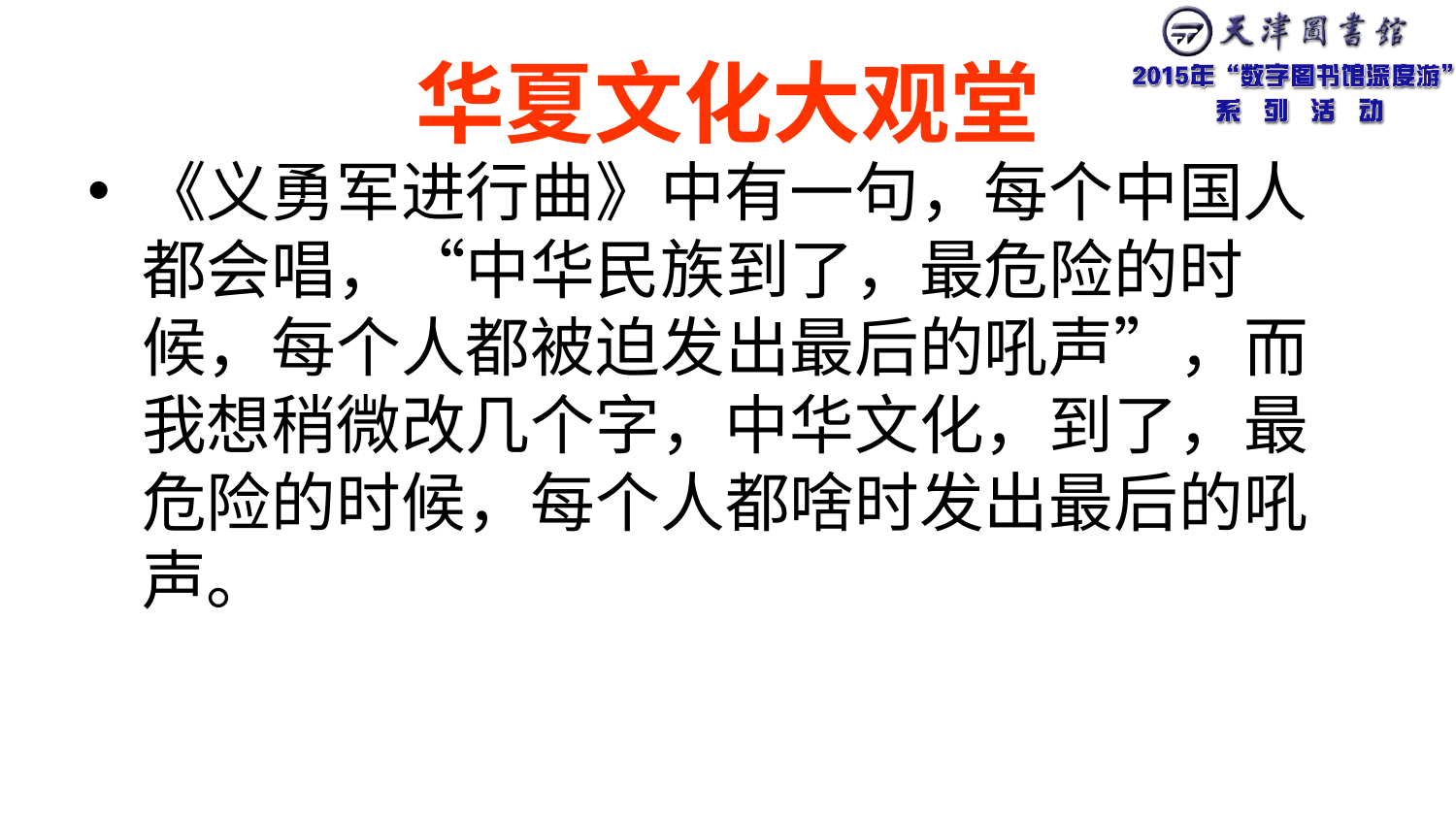

# 华夏文化大观堂
《义勇军进行曲》中有一句，每个中国人都会唱，“中华民族到了，最危险的时候，每个人都被迫发出最后的吼声”，而我想稍微改几个字，中华文化，到了，最危险的时候，每个人都啥时发出最后的吼声。